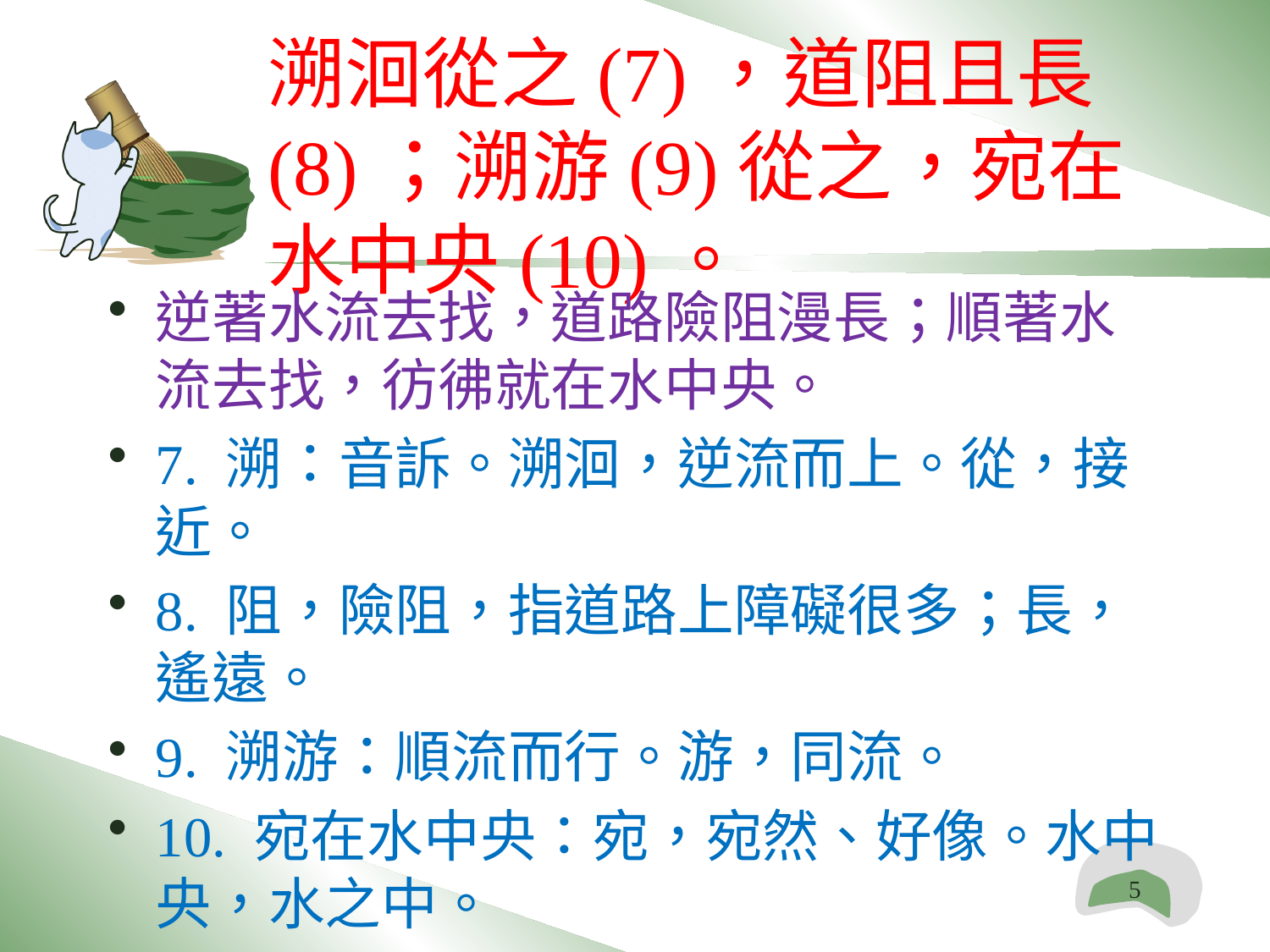

# 溯洄從之(7)，道阻且長(8)；溯游(9)從之，宛在水中央(10)。
逆著水流去找，道路險阻漫長；順著水流去找，彷彿就在水中央。
7. 溯：音訴。溯洄，逆流而上。從，接近。
8. 阻，險阻，指道路上障礙很多；長，遙遠。
9. 溯游：順流而行。游，同流。
10. 宛在水中央：宛，宛然、好像。水中央，水之中。
5